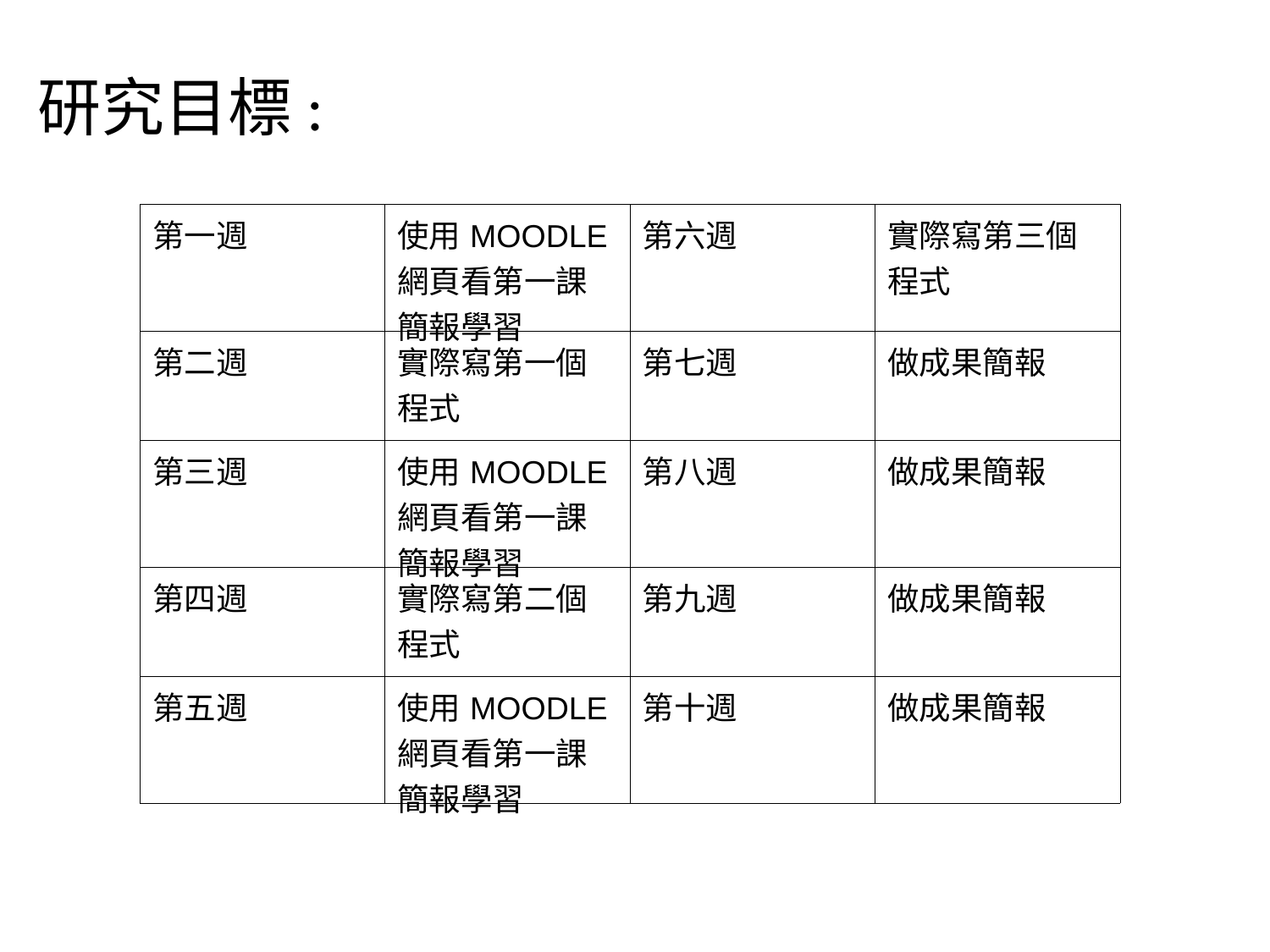

研究目標:
| 第一週 | 使用MOODLE網頁看第一課簡報學習 | 第六週 | 實際寫第三個程式 |
| --- | --- | --- | --- |
| 第二週 | 實際寫第一個程式 | 第七週 | 做成果簡報 |
| 第三週 | 使用MOODLE網頁看第一課簡報學習 | 第八週 | 做成果簡報 |
| 第四週 | 實際寫第二個程式 | 第九週 | 做成果簡報 |
| 第五週 | 使用MOODLE網頁看第一課簡報學習 | 第十週 | 做成果簡報 |